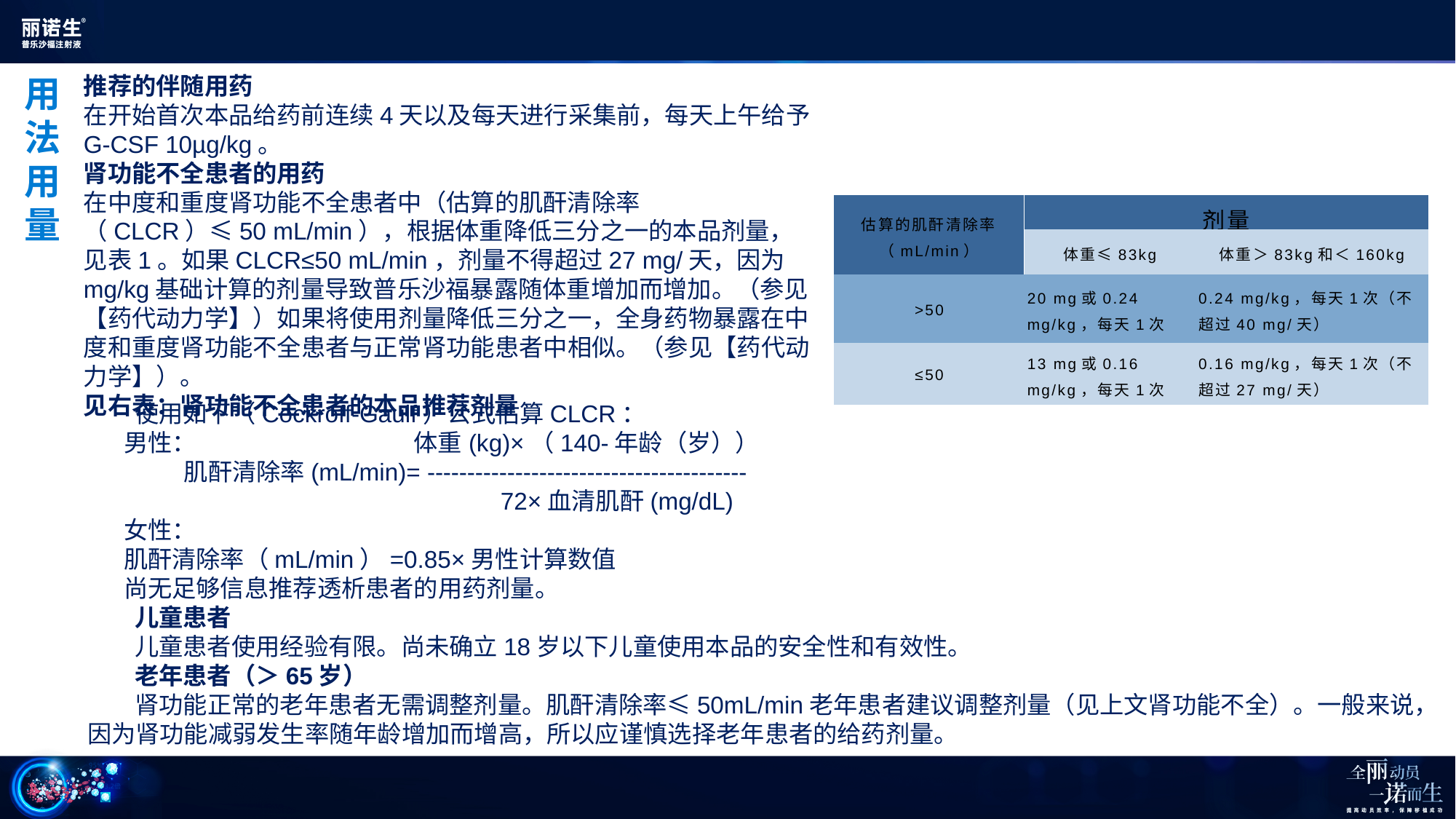

用
法
用
量
推荐的伴随用药
在开始首次本品给药前连续4天以及每天进行采集前，每天上午给予G-CSF 10µg/kg。
肾功能不全患者的用药
在中度和重度肾功能不全患者中（估算的肌酐清除率（CLCR）≤50 mL/min），根据体重降低三分之一的本品剂量，见表1。如果CLCR≤50 mL/min，剂量不得超过27 mg/天，因为mg/kg基础计算的剂量导致普乐沙福暴露随体重增加而增加。（参见【药代动力学】）如果将使用剂量降低三分之一，全身药物暴露在中度和重度肾功能不全患者与正常肾功能患者中相似。（参见【药代动力学】）。
见右表：肾功能不全患者的本品推荐剂量
| 估算的肌酐清除率（mL/min） | 剂量 |  |
| --- | --- | --- |
|  | 体重≤83kg | 体重＞83kg和＜160kg |
| >50 | 20 mg或0.24 mg/kg，每天1次 | 0.24 mg/kg，每天1次（不超过40 mg/天） |
| ≤50 | 13 mg或0.16 mg/kg，每天1次 | 0.16 mg/kg，每天1次（不超过27 mg/天） |

 使用如下（Cockroff-Gaulf）公式估算CLCR：男性：                                        体重(kg)×（140-年龄（岁））
          肌酐清除率(mL/min)= ----------------------------------------
                                                        72×血清肌酐(mg/dL)女性：肌酐清除率（mL/min）=0.85×男性计算数值尚无足够信息推荐透析患者的用药剂量。
 儿童患者
 儿童患者使用经验有限。尚未确立18岁以下儿童使用本品的安全性和有效性。
 老年患者（＞65岁）
 肾功能正常的老年患者无需调整剂量。肌酐清除率≤50mL/min老年患者建议调整剂量（见上文肾功能不全）。一般来说，因为肾功能减弱发生率随年龄增加而增高，所以应谨慎选择老年患者的给药剂量。